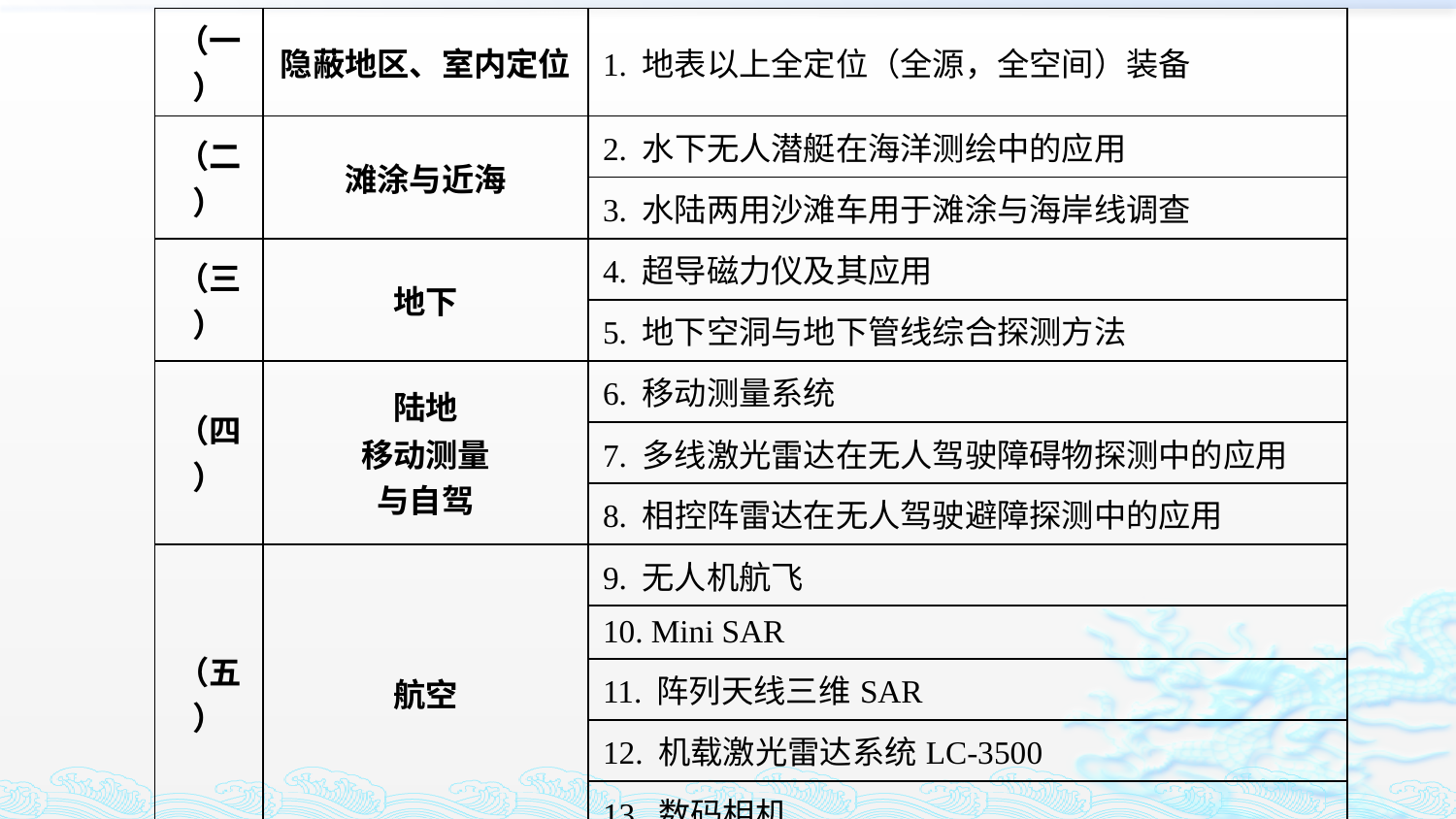

| （一） | 隐蔽地区、室内定位 | 1. 地表以上全定位（全源，全空间）装备 |
| --- | --- | --- |
| （二） | 滩涂与近海 | 2. 水下无人潜艇在海洋测绘中的应用 |
|  |  | 3. 水陆两用沙滩车用于滩涂与海岸线调查 |
| （三） | 地下 | 4. 超导磁力仪及其应用 |
|  |  | 5. 地下空洞与地下管线综合探测方法 |
| （四） | 陆地 移动测量 与自驾 | 6. 移动测量系统 |
|  |  | 7. 多线激光雷达在无人驾驶障碍物探测中的应用 |
|  |  | 8. 相控阵雷达在无人驾驶避障探测中的应用 |
| （五） | 航空 | 9. 无人机航飞 |
|  |  | 10. Mini SAR |
|  |  | 11. 阵列天线三维SAR |
|  |  | 12. 机载激光雷达系统LC-3500 |
|  |  | 13. 数码相机 |
| （六） | 航天 | 14. 微、小型卫星 |
|  |  | 15. 单光子面阵激光雷达 |